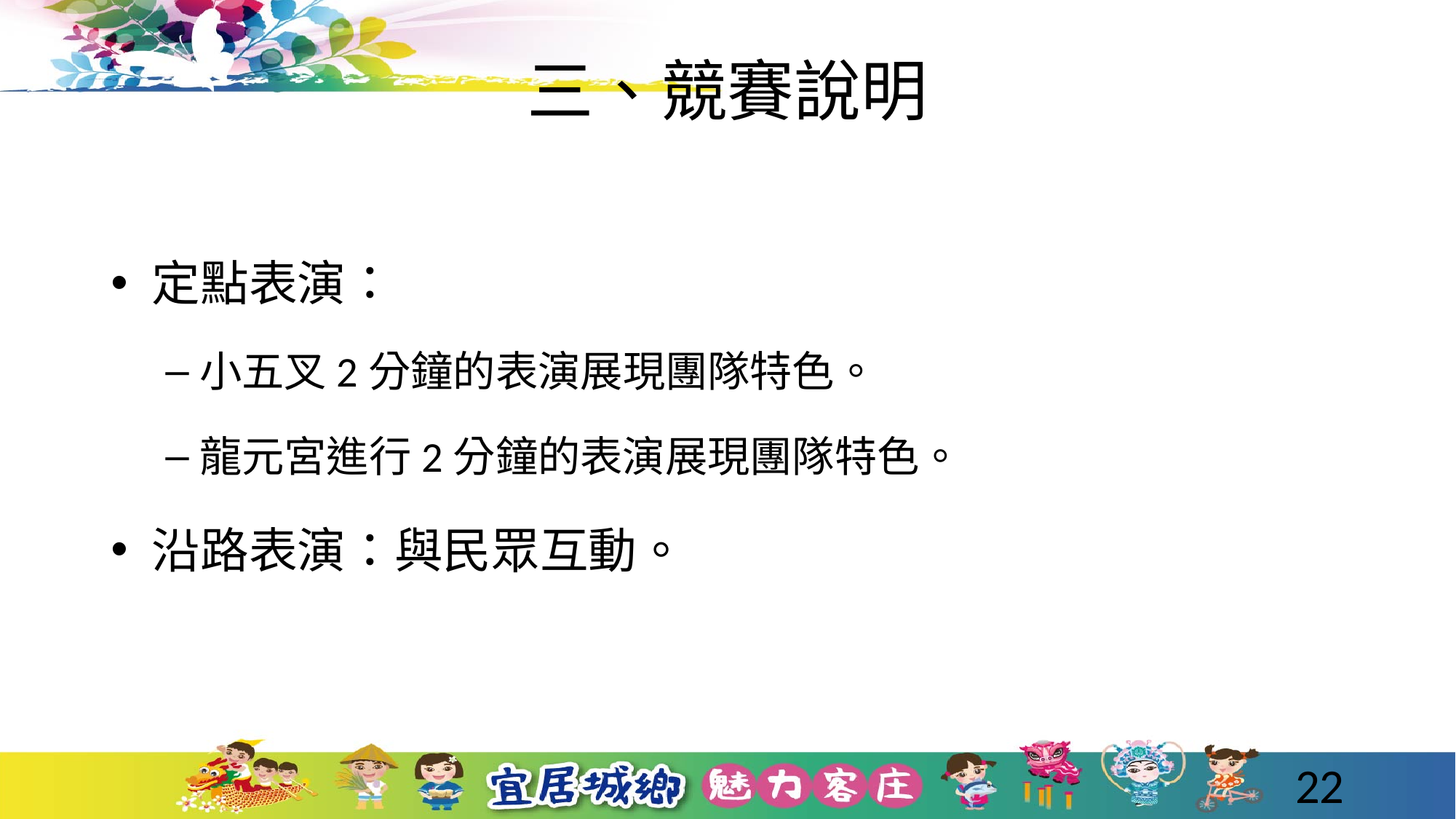

# 三、競賽說明
定點表演：
小五叉2分鐘的表演展現團隊特色。
龍元宮進行2分鐘的表演展現團隊特色。
沿路表演：與民眾互動。

22